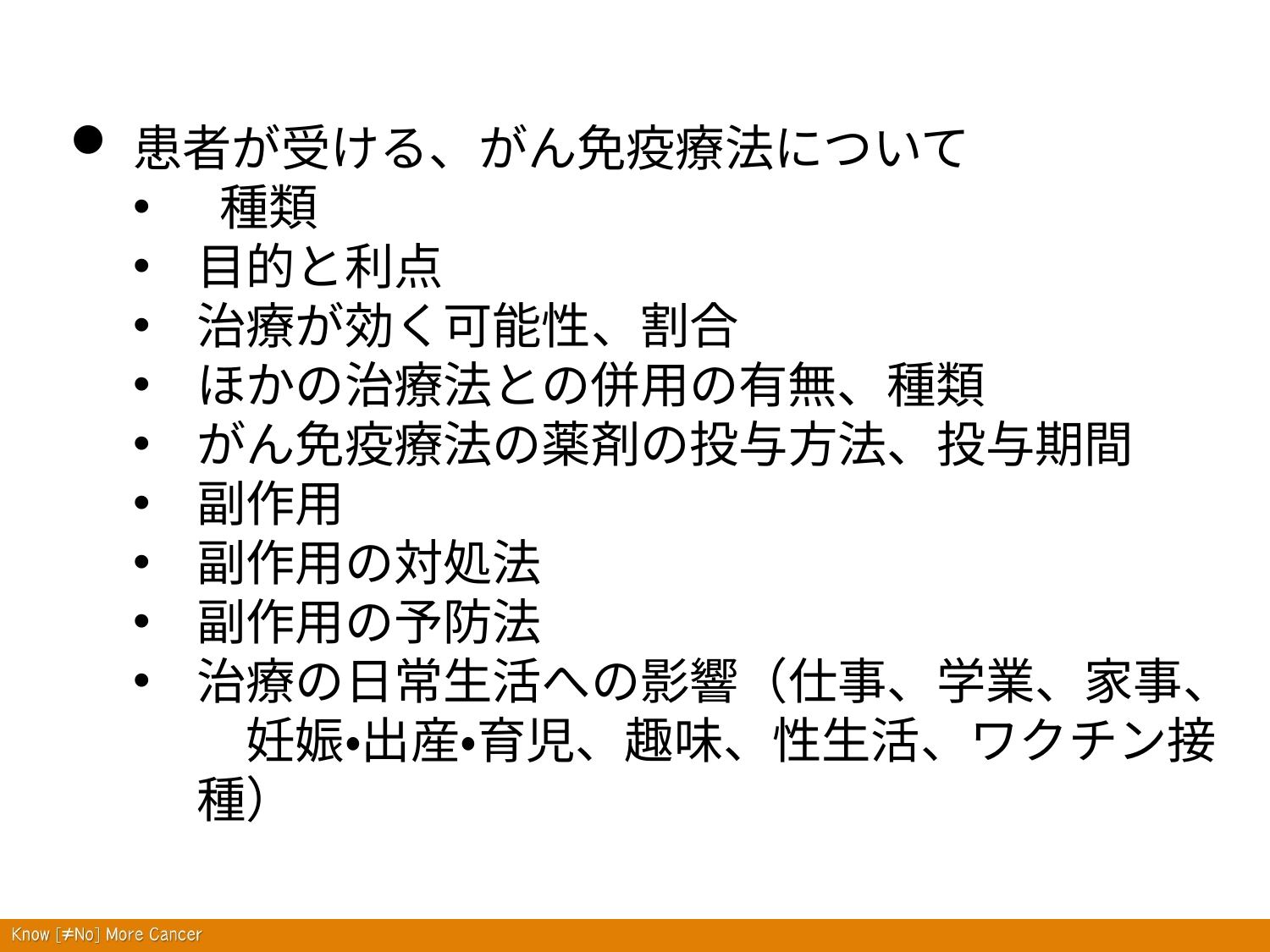

患者が受ける、がん免疫療法について
 種類
目的と利点
治療が効く可能性、割合
ほかの治療法との併用の有無、種類
がん免疫療法の薬剤の投与方法、投与期間
副作用
副作用の対処法
副作用の予防法
治療の日常生活への影響（仕事、学業、家事、　妊娠・出産・育児、趣味、性生活、ワクチン接種）